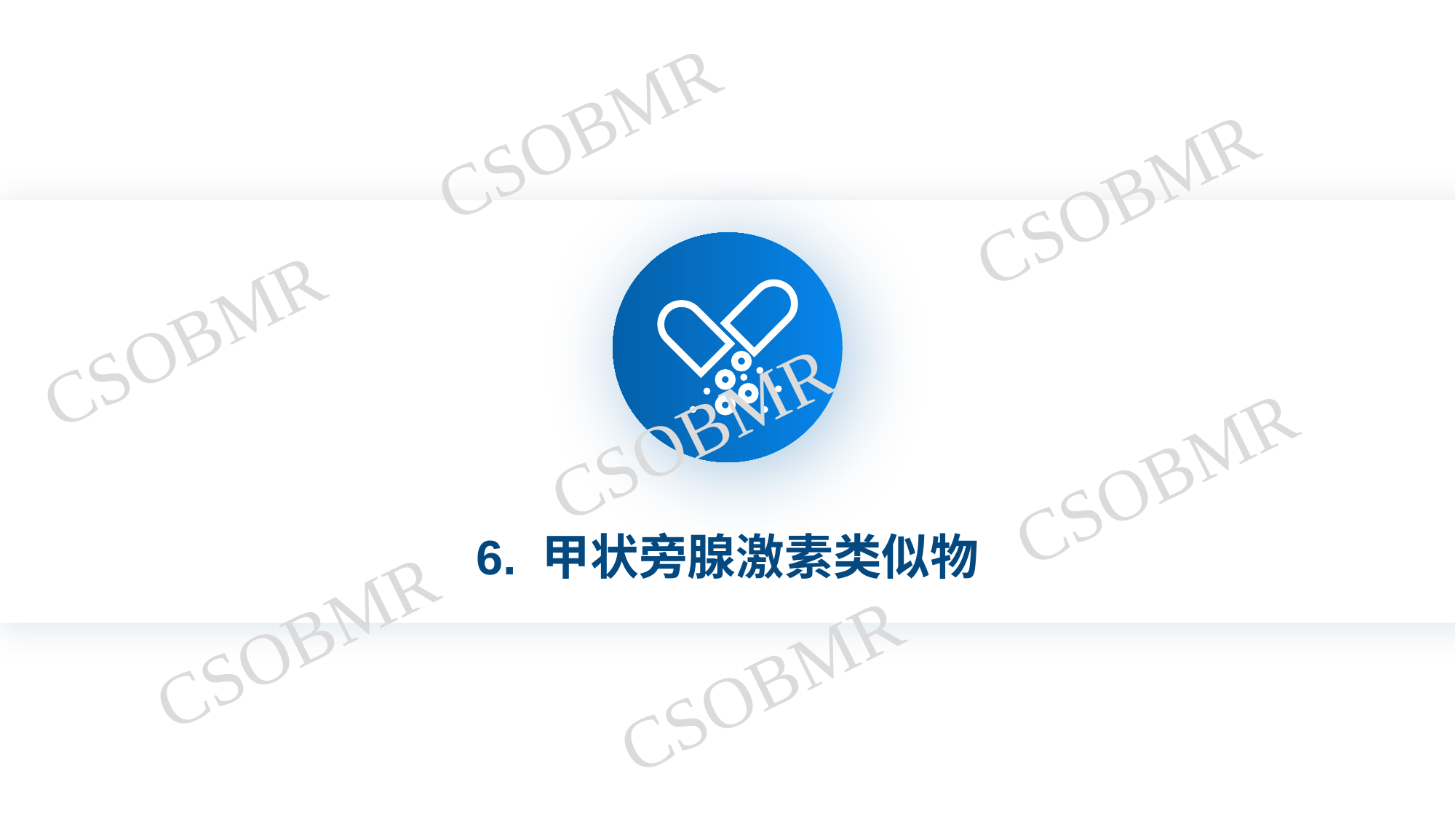

CSOBMR
CSOBMR

CSOBMR
CSOBMR
CSOBMR
6. 甲状旁腺激素类似物
CSOBMR
CSOBMR